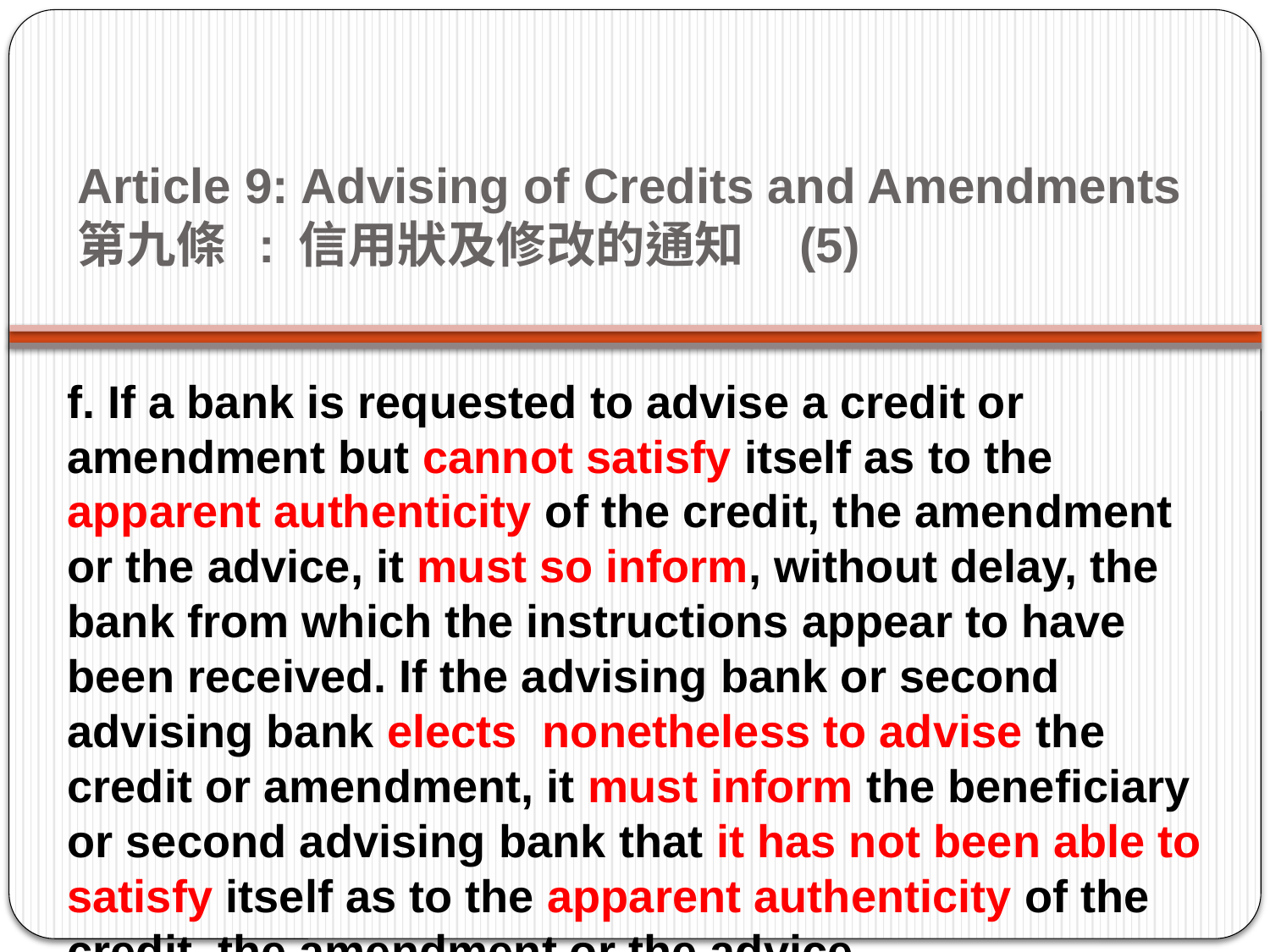

# Article 9: Advising of Credits and Amendments   第九條  : 信用狀及修改的通知    (5)
f. If a bank is requested to advise a credit or amendment but cannot satisfy itself as to the apparent authenticity of the credit, the amendment or the advice, it must so inform, without delay, the bank from which the instructions appear to have been received. If the advising bank or second advising bank elects  nonetheless to advise the credit or amendment, it must inform the beneficiary or second advising bank that it has not been able to satisfy itself as to the apparent authenticity of the credit, the amendment or the advice.